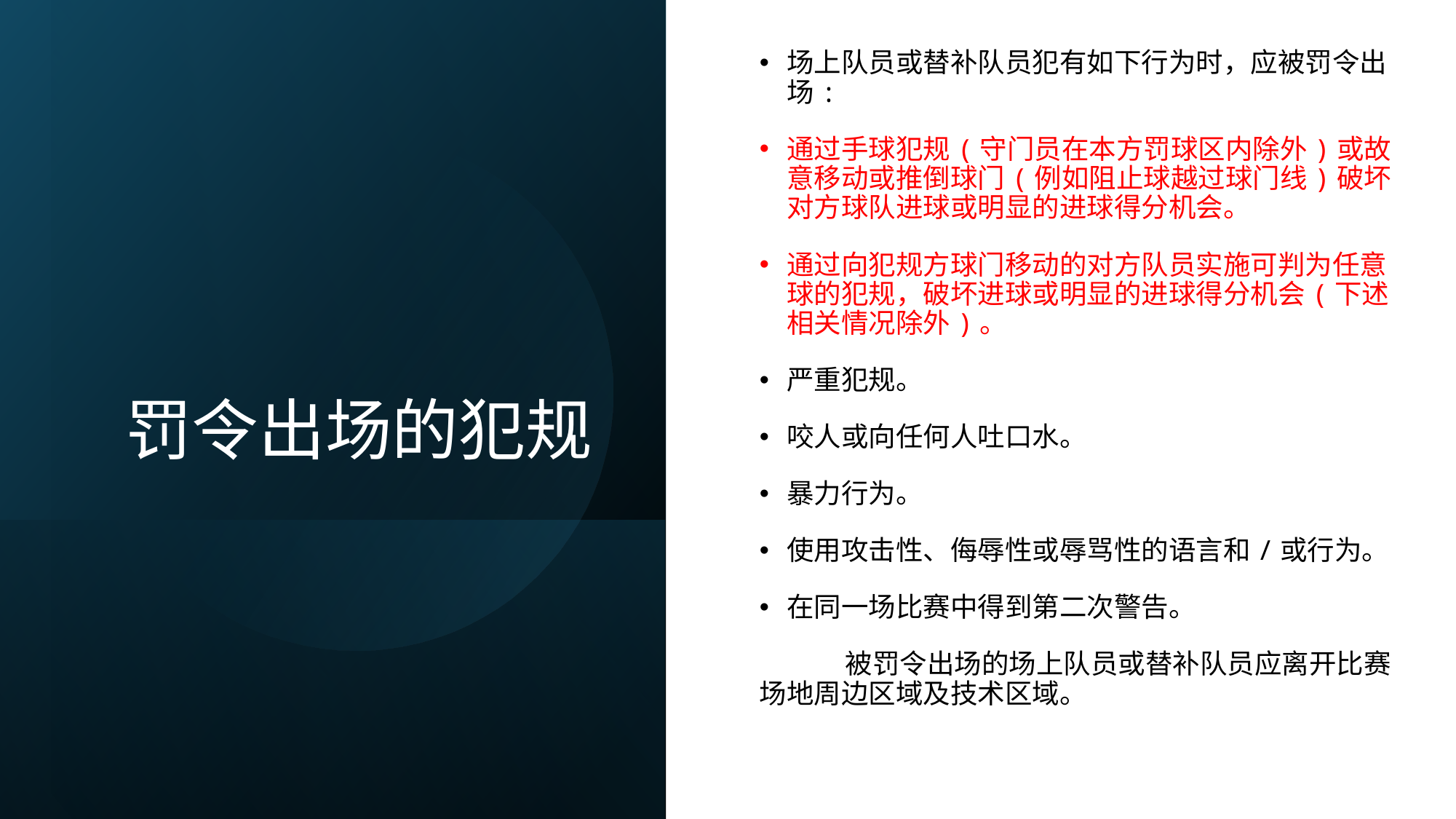

场上队员或替补队员犯有如下行为时，应被罚令出场:
通过手球犯规(守门员在本方罚球区内除外)或故意移动或推倒球门(例如阻止球越过球门线)破坏对方球队进球或明显的进球得分机会。
通过向犯规方球门移动的对方队员实施可判为任意球的犯规，破坏进球或明显的进球得分机会(下述相关情况除外)。
严重犯规。
咬人或向任何人吐口水。
暴力行为。
使用攻击性、侮辱性或辱骂性的语言和/或行为。
在同一场比赛中得到第二次警告。
被罚令出场的场上队员或替补队员应离开比赛场地周边区域及技术区域。

# 罚令出场的犯规